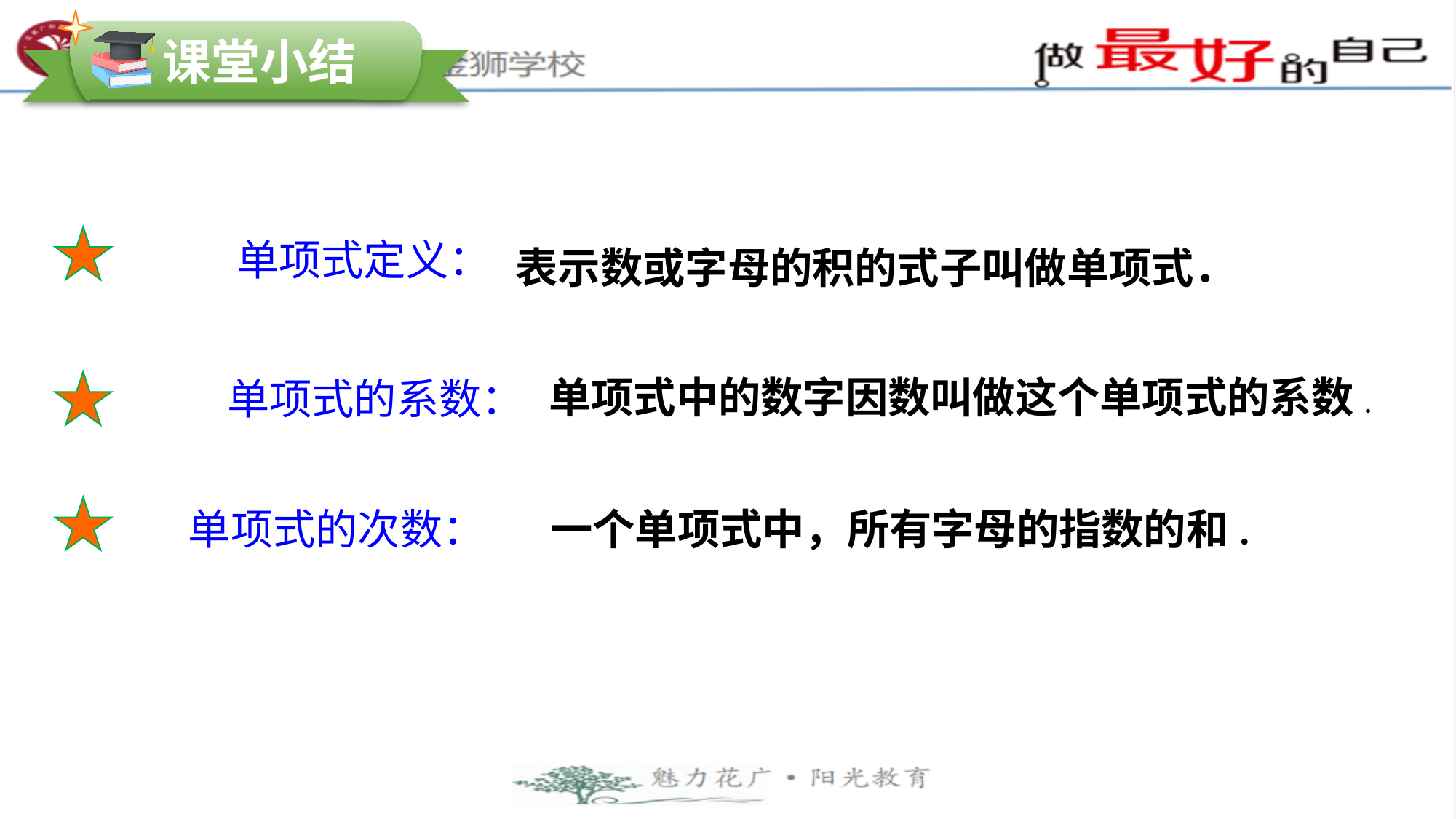

单项式定义：
表示数或字母的积的式子叫做单项式．
单项式中的数字因数叫做这个单项式的系数.
        单项式的系数：

一个单项式中，所有字母的指数的和.
    单项式的次数：